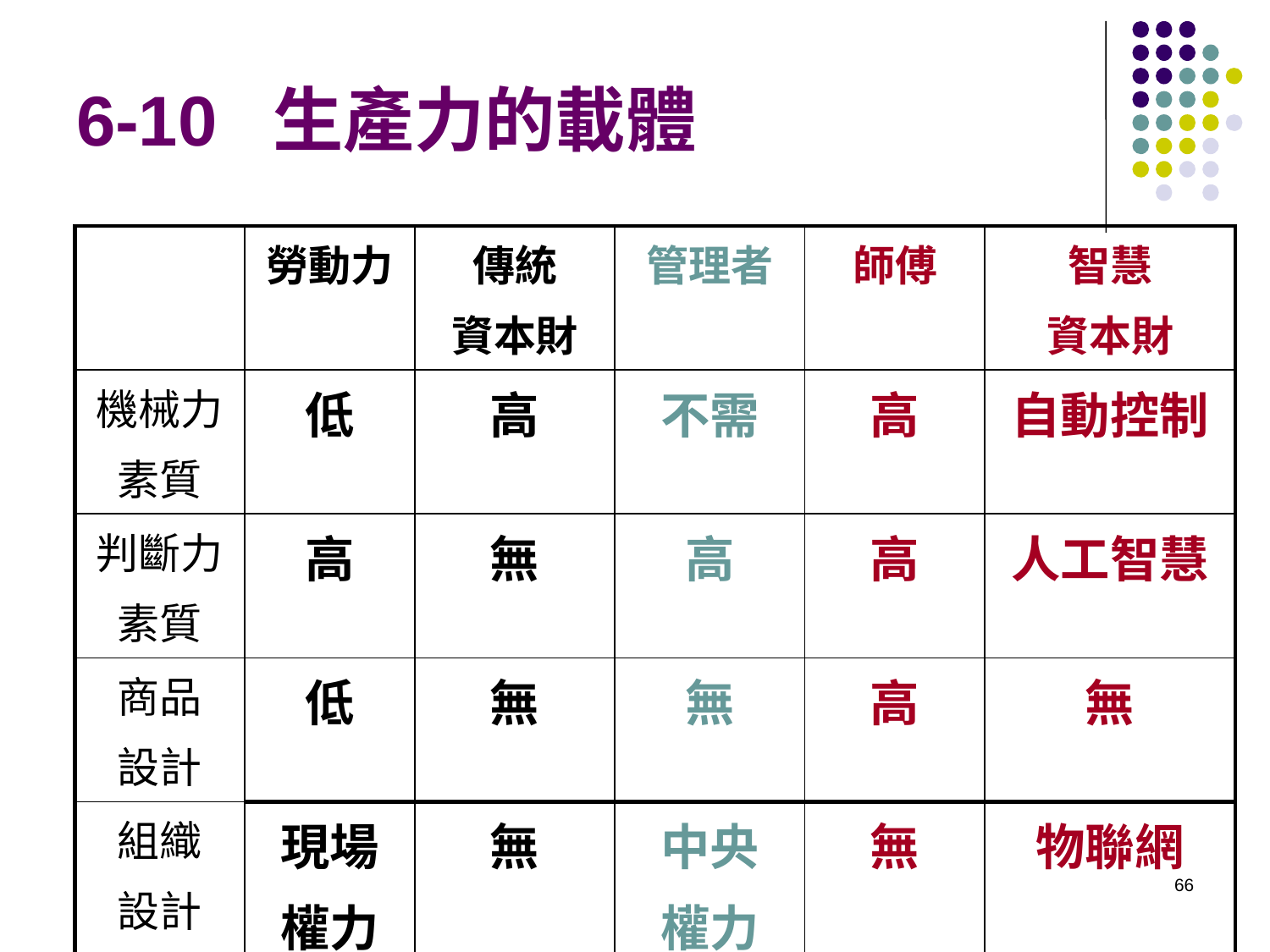

# 6-10  生產力的載體
|  | 勞動力 | 傳統 資本財 | 管理者 | 師傅 | 智慧 資本財 |
| --- | --- | --- | --- | --- | --- |
| 機械力 素質 | 低 | 高 | 不需 | 高 | 自動控制 |
| 判斷力 素質 | 高 | 無 | 高 | 高 | 人工智慧 |
| 商品 設計 | 低 | 無 | 無 | 高 | 無 |
| 組織 設計 | 現場 權力 | 無 | 中央 權力 | 無 | 物聯網 |
66